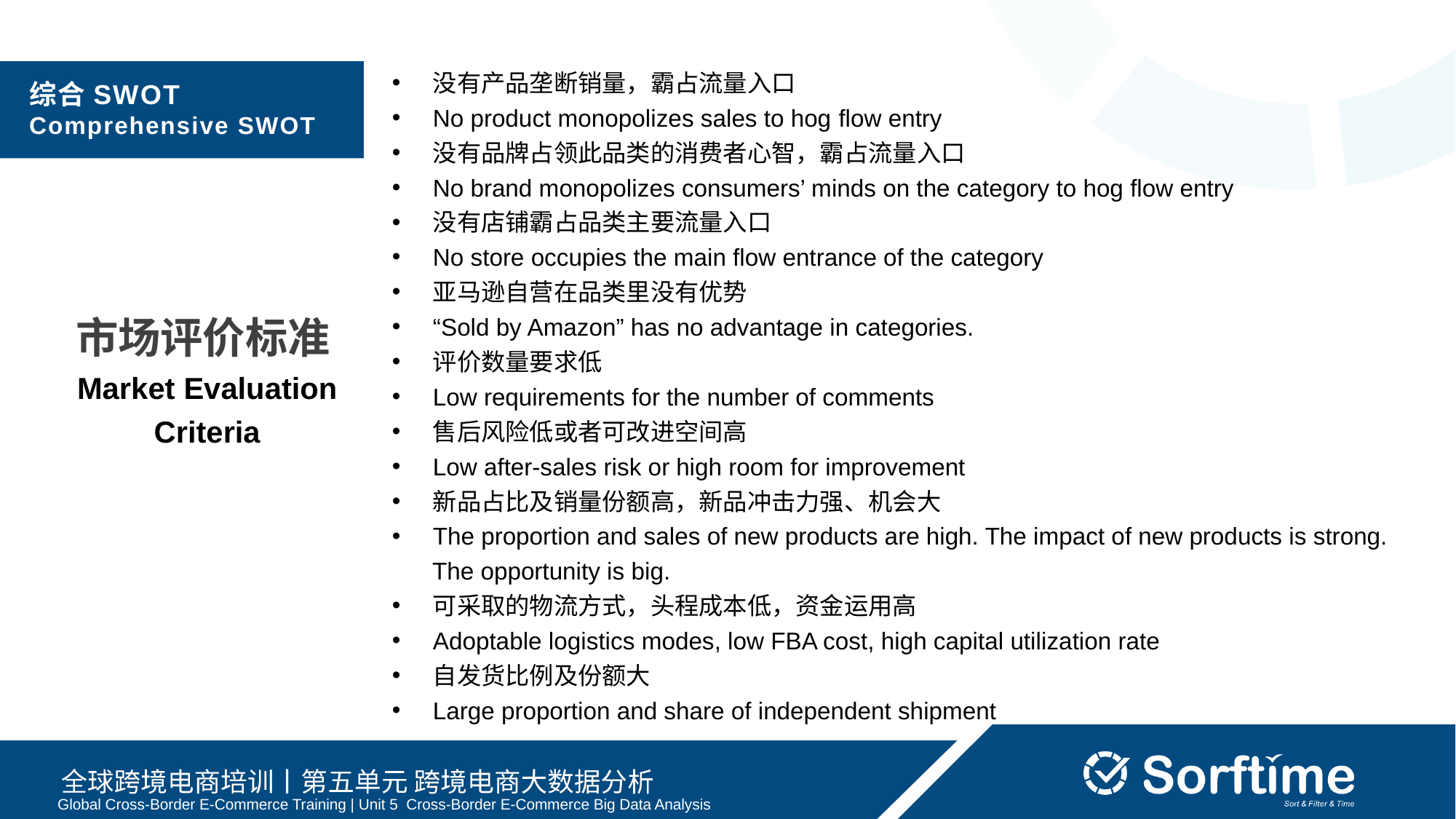

没有产品垄断销量，霸占流量⼊⼝
No product monopolizes sales to hog flow entry
没有品牌占领此品类的消费者⼼智，霸占流量⼊⼝
No brand monopolizes consumers’ minds on the category to hog flow entry
没有店铺霸占品类主要流量⼊⼝
No store occupies the main flow entrance of the category
亚⻢逊⾃营在品类⾥没有优势
“Sold by Amazon” has no advantage in categories.
评价数量要求低
Low requirements for the number of comments
售后⻛险低或者可改进空间⾼
Low after-sales risk or high room for improvement
新品占⽐及销量份额⾼，新品冲击⼒强、机会⼤
The proportion and sales of new products are high. The impact of new products is strong.
      The opportunity is big.
可采取的物流⽅式，头程成本低，资⾦运⽤⾼
Adoptable logistics modes, low FBA cost, high capital utilization rate
⾃发货⽐例及份额⼤
Large proportion and share of independent shipment

综合SWOT
Comprehensive SWOT
市场评价标准
Market Evaluation Criteria
Global Cross-Border E-Commerce Training | Unit 5  Cross-Border E-Commerce Big Data Analysis